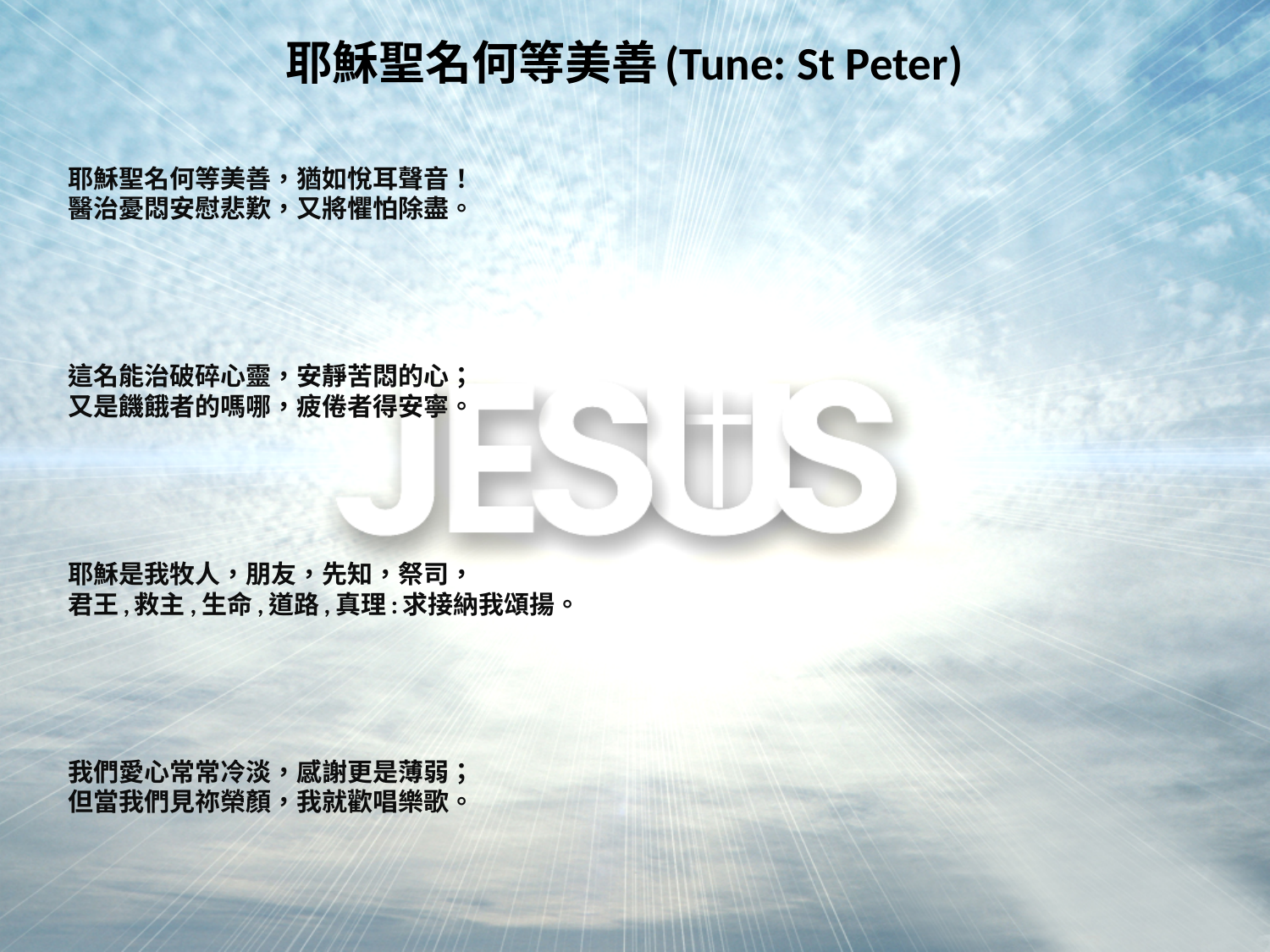

# 耶穌聖名何等美善(Tune: St Peter)
耶穌聖名何等美善，猶如悅耳聲音！
醫治憂悶安慰悲歎，又將懼怕除盡。

這名能治破碎心靈，安靜苦悶的心；
又是饑餓者的嗎哪，疲倦者得安寧。

耶穌是我牧人，朋友，先知，祭司，
君王,救主,生命,道路,真理:求接納我頌揚。

我們愛心常常冷淡，感謝更是薄弱；
但當我們見祢榮顏，我就歡唱樂歌。